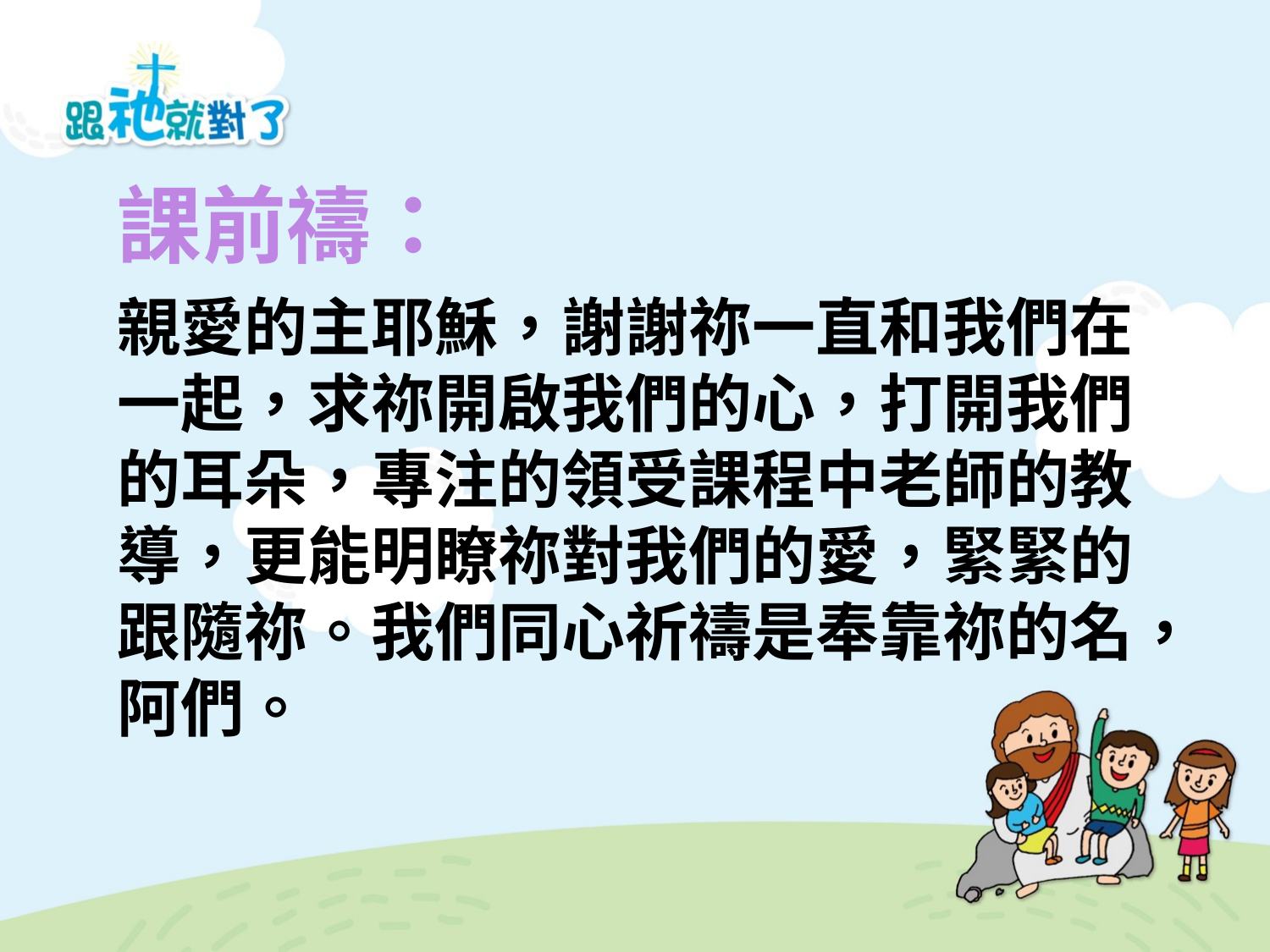

課前禱：
親愛的主耶穌，謝謝祢一直和我們在一起，求祢開啟我們的心，打開我們的耳朵，專注的領受課程中老師的教導，更能明瞭祢對我們的愛，緊緊的跟隨祢。我們同心祈禱是奉靠祢的名，阿們。